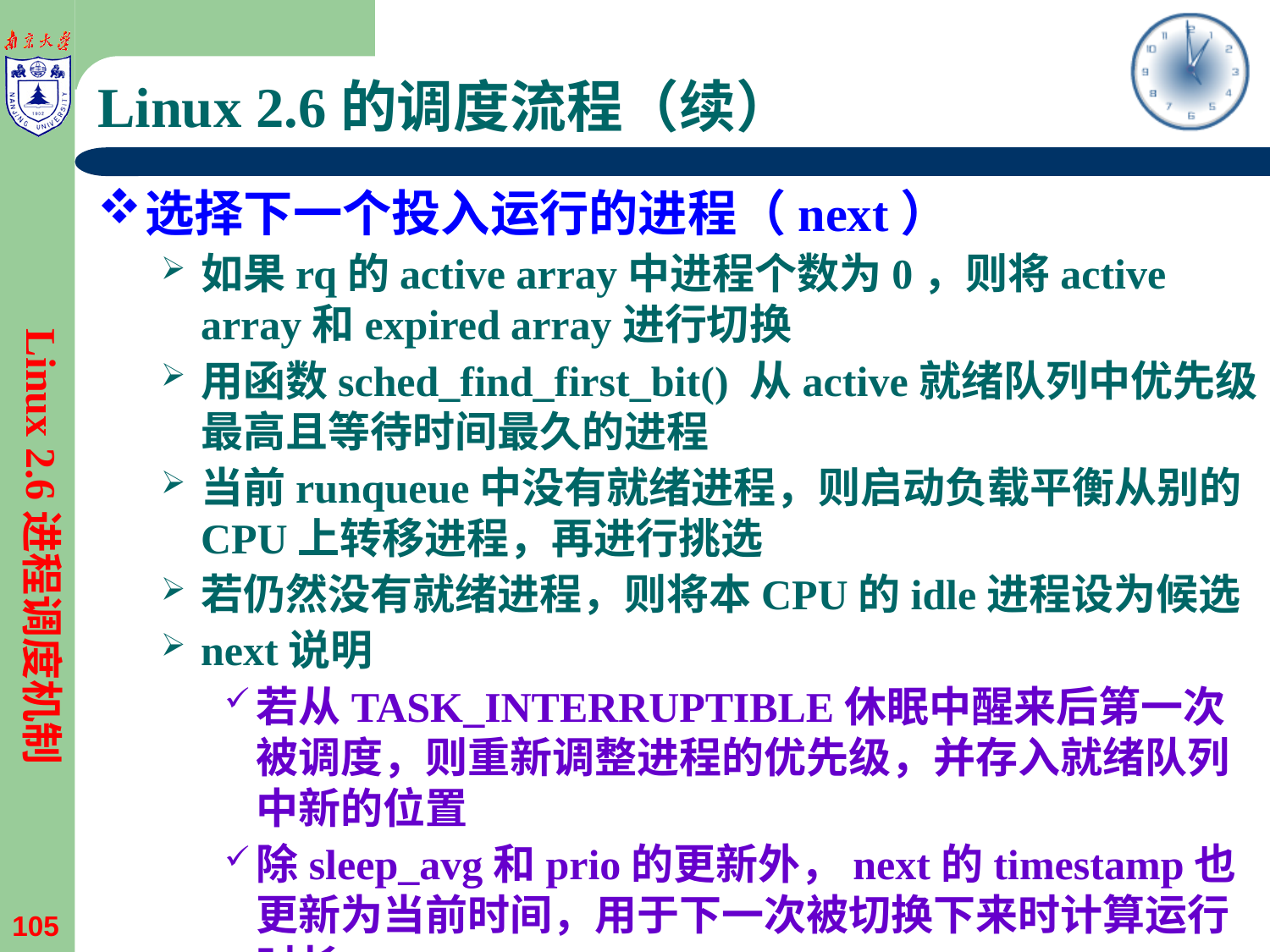

# Linux 2.6的调度流程（续）
选择下一个投入运行的进程（next）
如果rq的active array中进程个数为0，则将active array和expired array进行切换
用函数sched_find_first_bit() 从active就绪队列中优先级最高且等待时间最久的进程
当前runqueue中没有就绪进程，则启动负载平衡从别的CPU上转移进程，再进行挑选
若仍然没有就绪进程，则将本CPU的idle进程设为候选
next说明
若从TASK_INTERRUPTIBLE休眠中醒来后第一次被调度，则重新调整进程的优先级，并存入就绪队列中新的位置
除sleep_avg和prio的更新外，next的timestamp也更新为当前时间，用于下一次被切换下来时计算运行时长
Linux 2.6进程调度机制
105